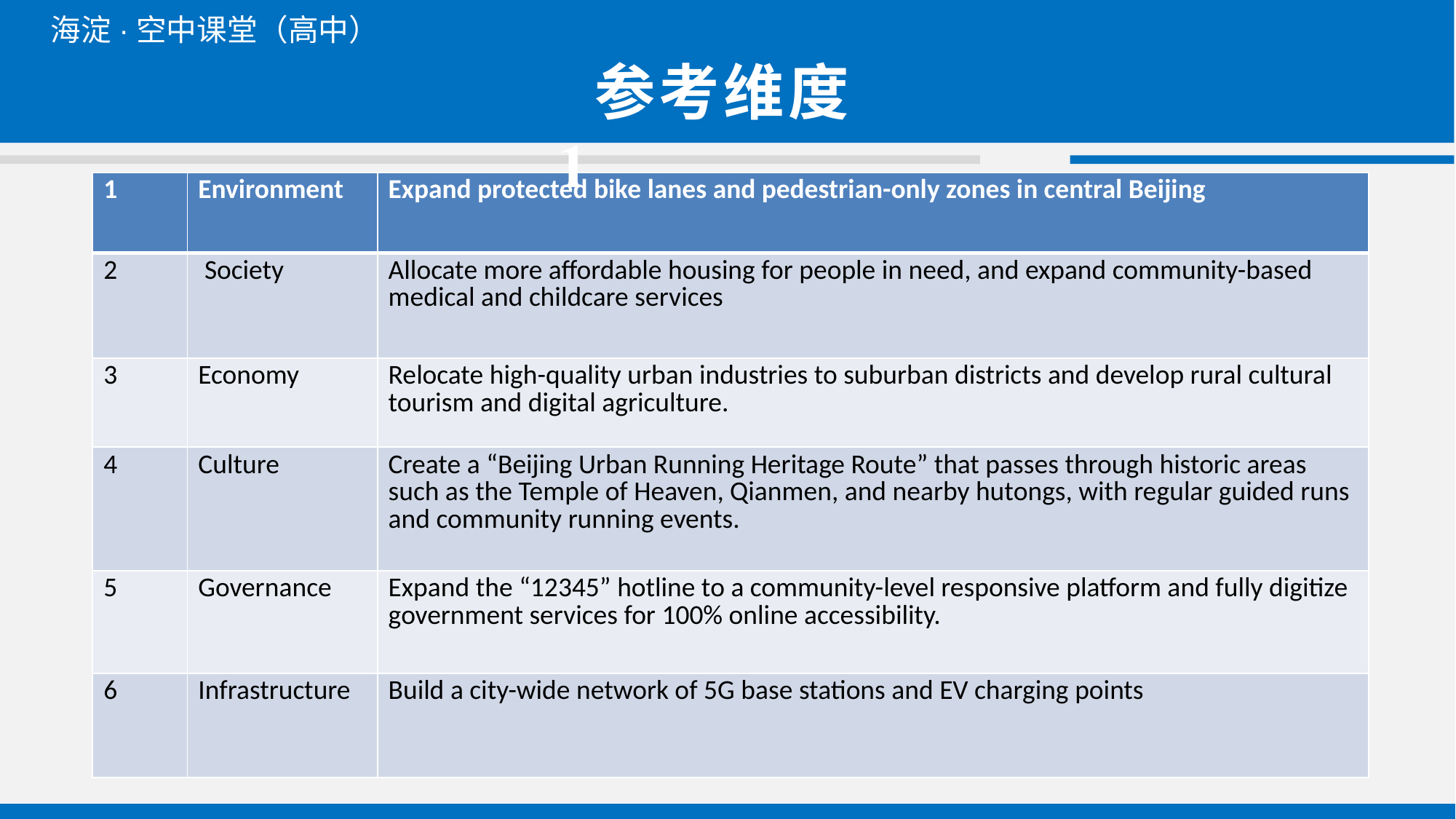

参考维度1
| 1 | Environment | Expand protected bike lanes and pedestrian-only zones in central Beijing |
| --- | --- | --- |
| 2 | Society | Allocate more affordable housing for people in need, and expand community-based medical and childcare services |
| 3 | Economy | Relocate high-quality urban industries to suburban districts and develop rural cultural tourism and digital agriculture. |
| 4 | Culture | Create a “Beijing Urban Running Heritage Route” that passes through historic areas such as the Temple of Heaven, Qianmen, and nearby hutongs, with regular guided runs and community running events. |
| 5 | Governance | Expand the “12345” hotline to a community-level responsive platform and fully digitize government services for 100% online accessibility. |
| 6 | Infrastructure | Build a city-wide network of 5G base stations and EV charging points |